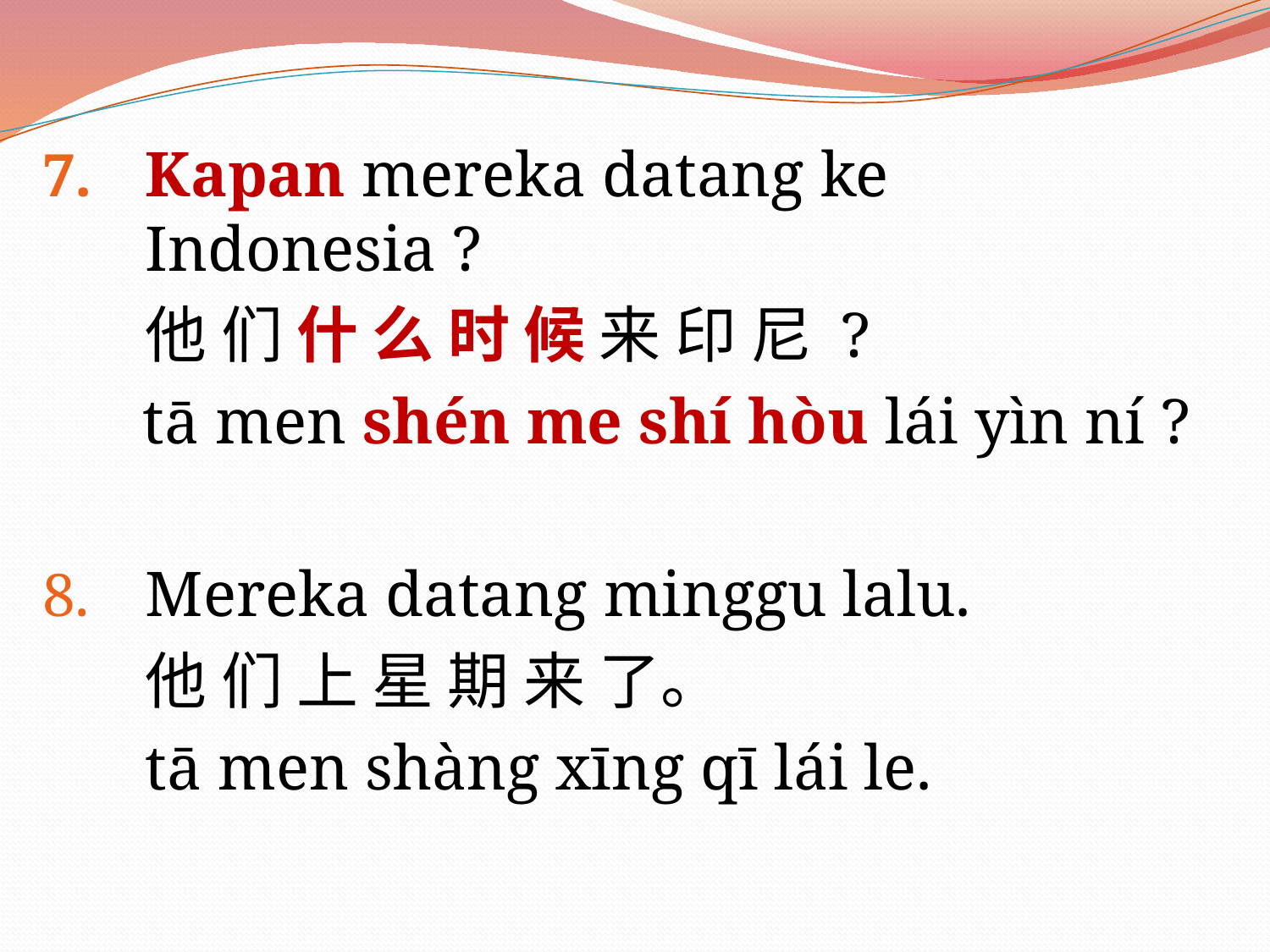

Kapan mereka datang ke Indonesia ?
	他 们 什 么 时 候 来 印 尼 ?
tā men shén me shí hòu lái yìn ní ?

Mereka datang minggu lalu.
	他 们 上 星 期 来 了。
	tā men shàng xīng qī lái le.